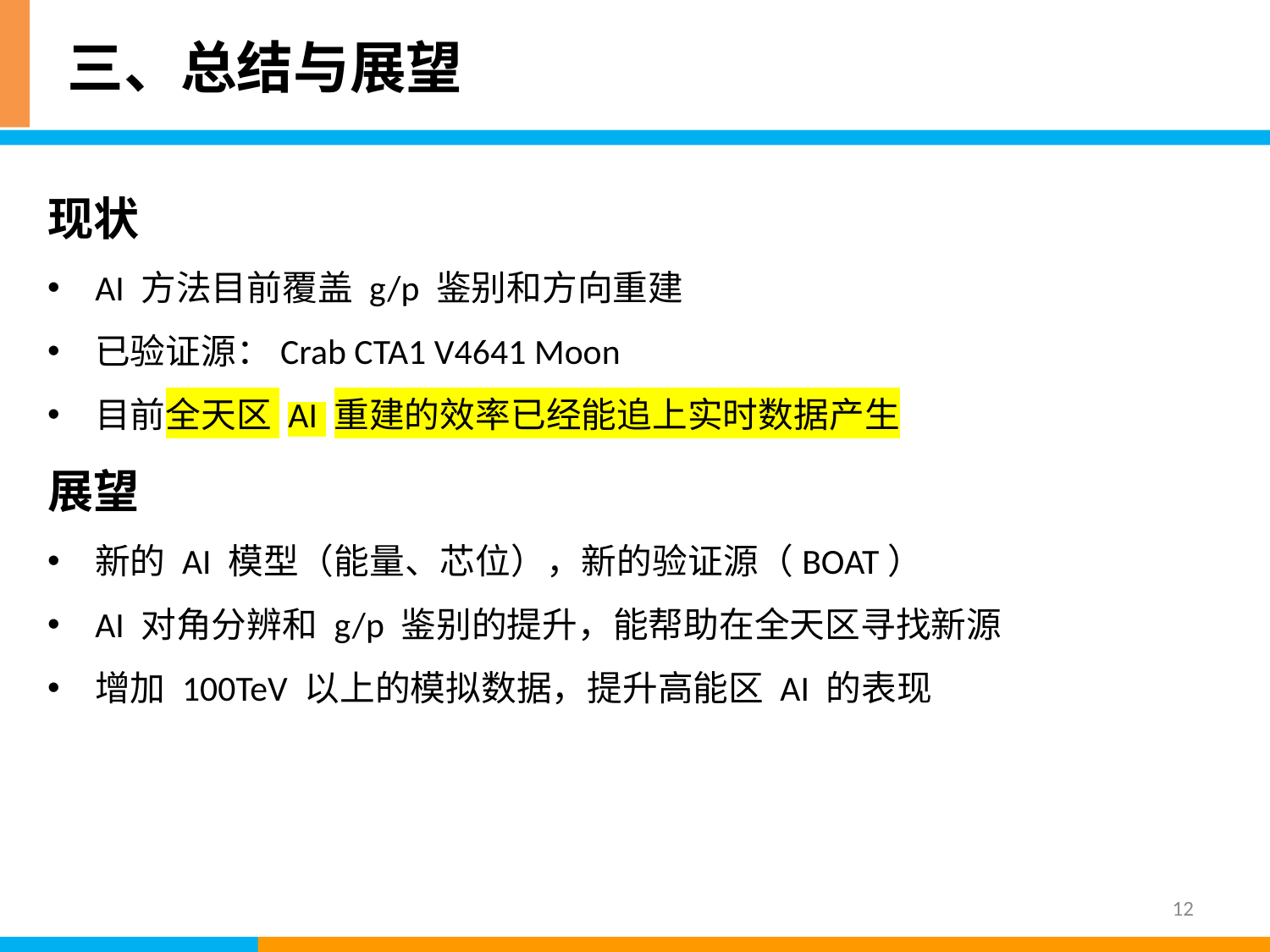

三、总结与展望
现状
AI 方法目前覆盖 g/p 鉴别和方向重建
已验证源：Crab CTA1 V4641 Moon
目前全天区 AI 重建的效率已经能追上实时数据产生
展望
新的 AI 模型（能量、芯位），新的验证源（BOAT）
AI 对角分辨和 g/p 鉴别的提升，能帮助在全天区寻找新源
增加 100TeV 以上的模拟数据，提升高能区 AI 的表现
12